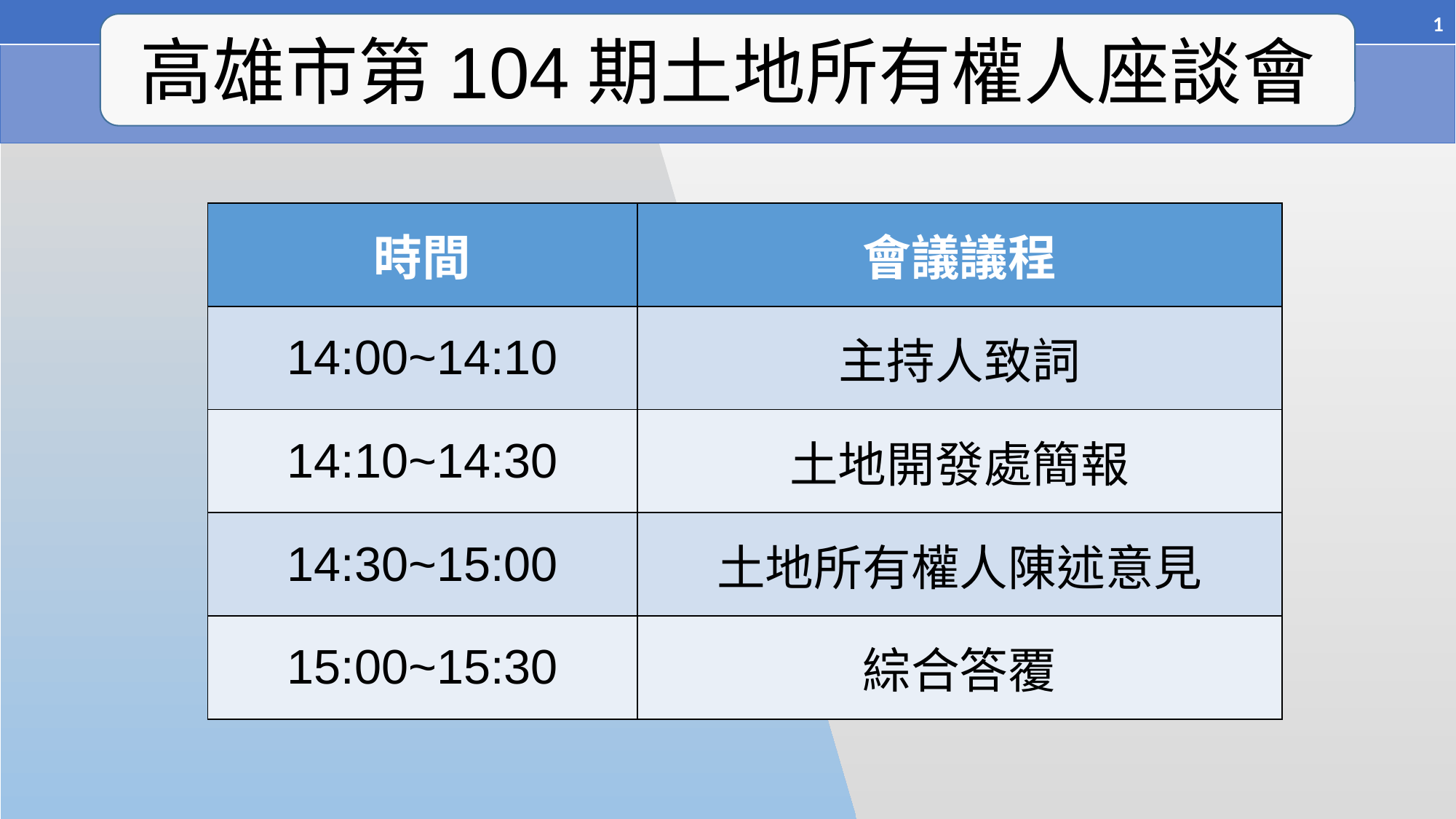

1
高雄市第104期土地所有權人座談會
| 時間 | 會議議程 |
| --- | --- |
| 14:00~14:10 | 主持人致詞 |
| 14:10~14:30 | 土地開發處簡報 |
| 14:30~15:00 | 土地所有權人陳述意見 |
| 15:00~15:30 | 綜合答覆 |